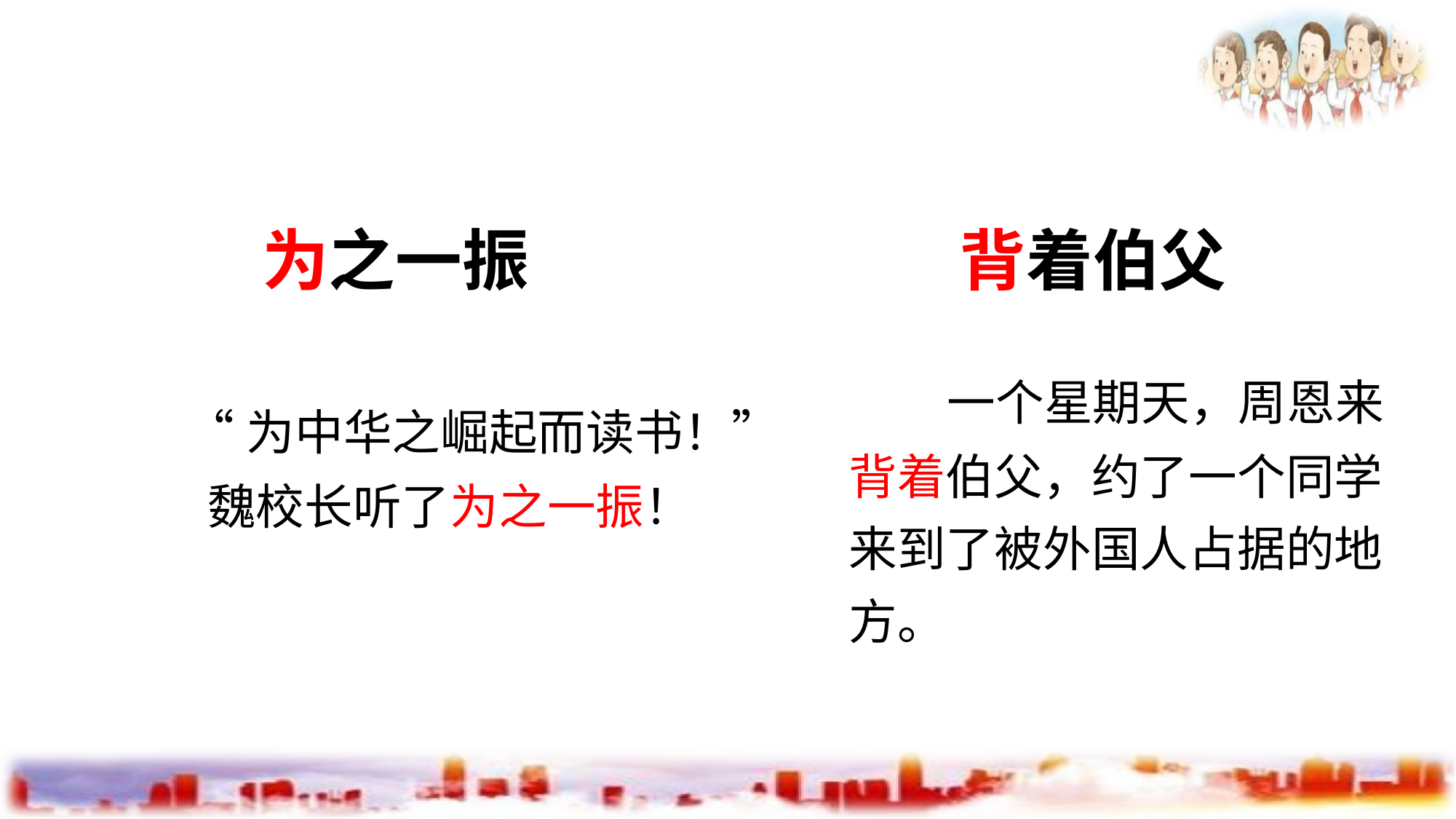

背着伯父

为之一振
       一个星期天，周恩来背着伯父，约了一个同学来到了被外国人占据的地方。
  “为中华之崛起而读书！”
   魏校长听了为之一振！